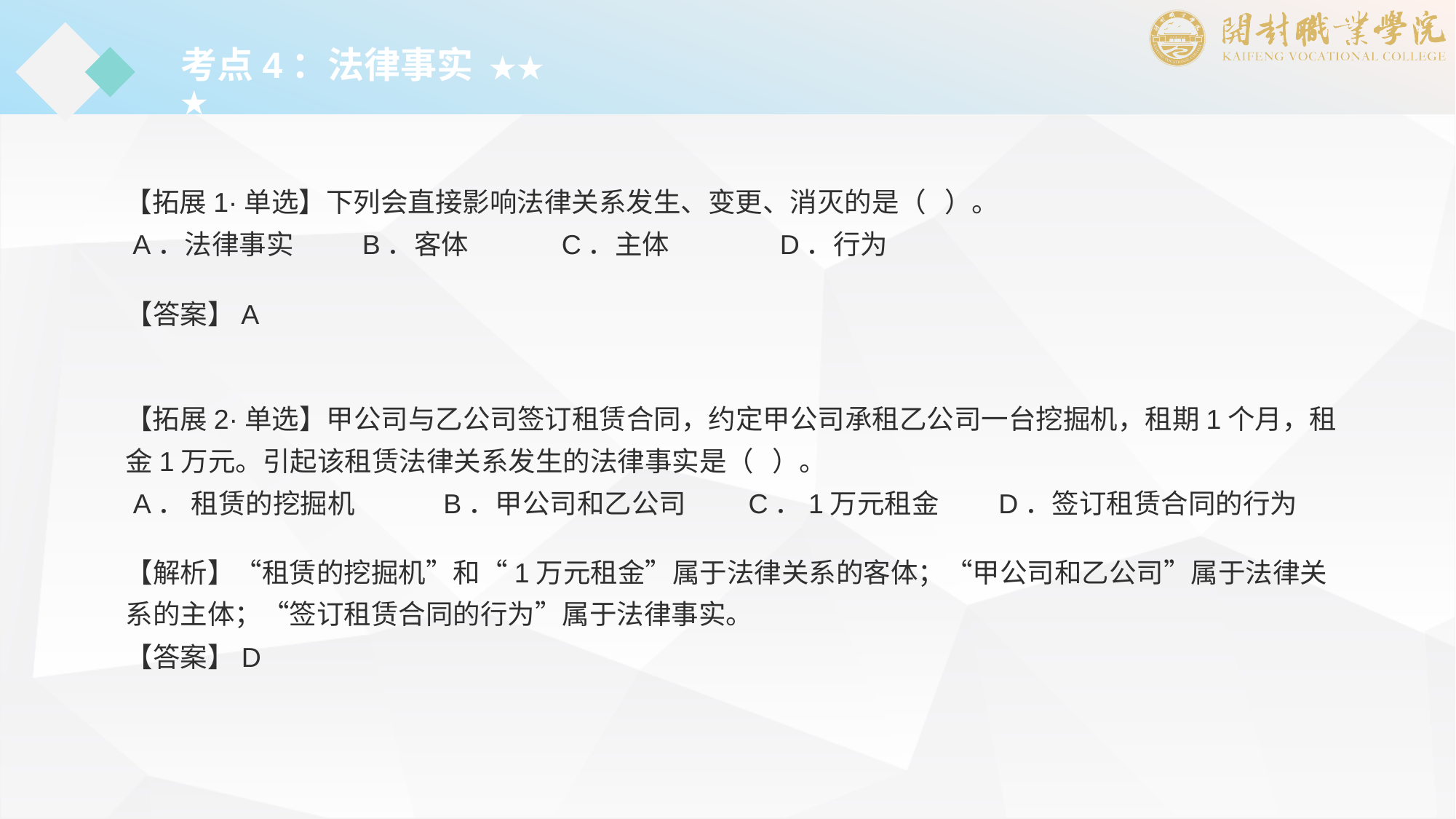

考点4：法律事实  ★★★
【拓展1·单选】下列会直接影响法律关系发生、变更、消灭的是（   ）。
 A．法律事实	  B．客体	C．主体		D．行为
【答案】A
【拓展2·单选】甲公司与乙公司签订租赁合同，约定甲公司承租乙公司一台挖掘机，租期1个月，租金1万元。引起该租赁法律关系发生的法律事实是（   ）。
 A． 租赁的挖掘机　　　B．甲公司和乙公司         C．1万元租金	D．签订租赁合同的行为
【解析】“租赁的挖掘机”和“1万元租金”属于法律关系的客体；“甲公司和乙公司”属于法律关系的主体；“签订租赁合同的行为”属于法律事实。
【答案】D